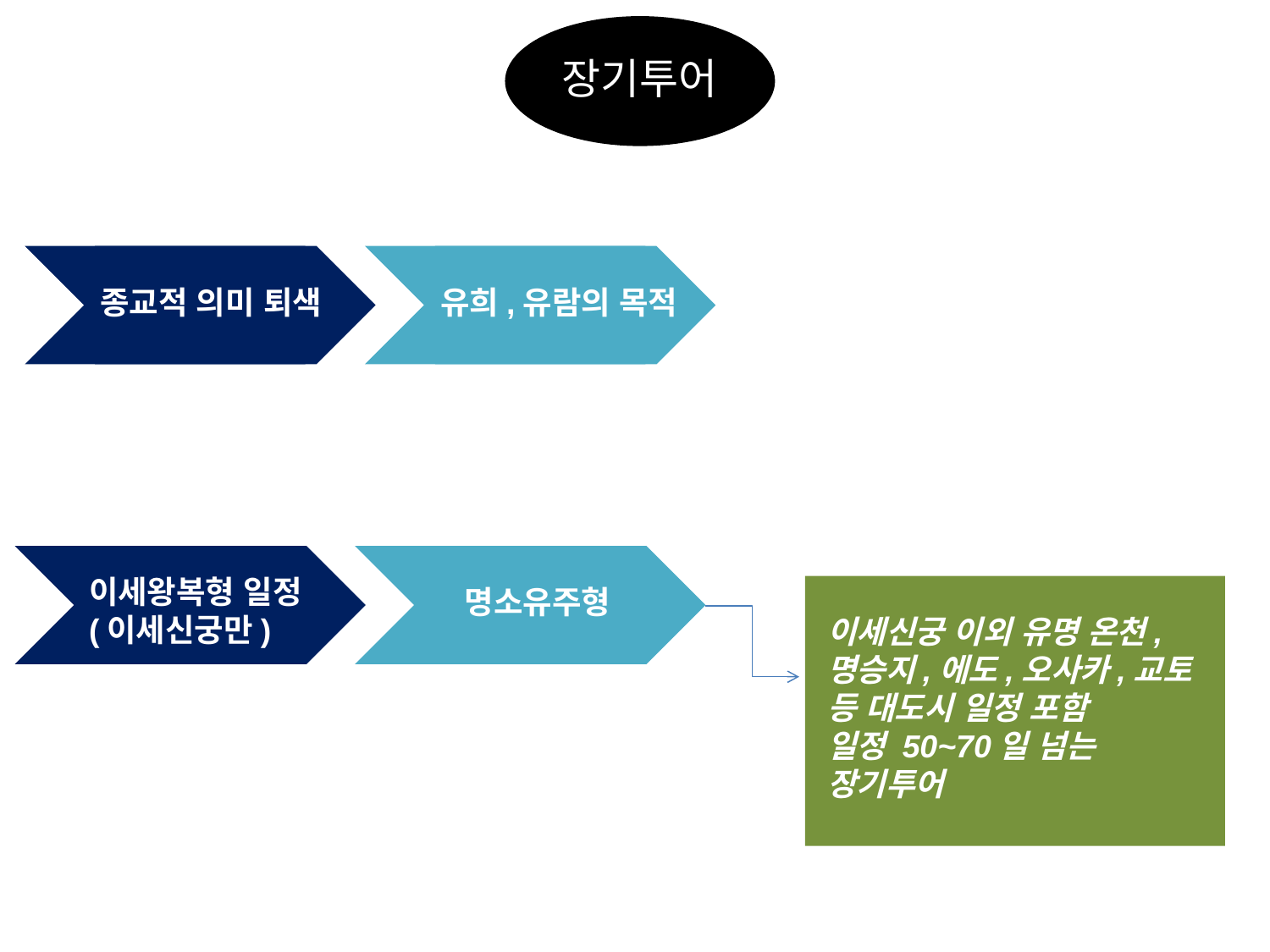

장기투어

종교적 의미 퇴색
유희,유람의 목적

이세왕복형 일정
(이세신궁만)
명소유주형

이세신궁 이외 유명 온천,명승지,에도,오사카,교토 등 대도시 일정 포함
일정 50~70일 넘는
장기투어